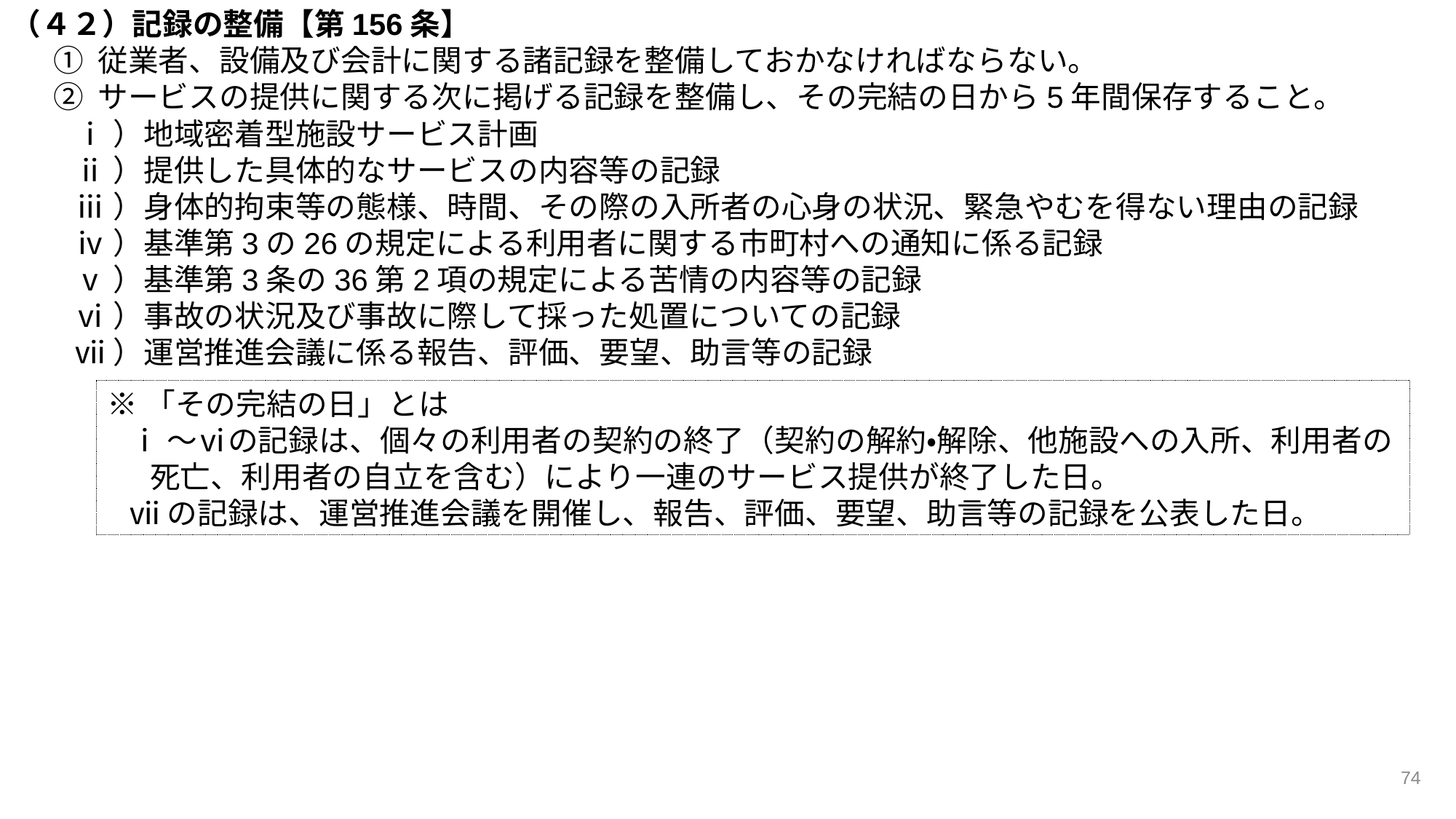

（４２）記録の整備【第156条】
① 従業者、設備及び会計に関する諸記録を整備しておかなければならない。
② サービスの提供に関する次に掲げる記録を整備し、その完結の日から5年間保存すること。
ⅰ）地域密着型施設サービス計画
ⅱ）提供した具体的なサービスの内容等の記録
ⅲ）身体的拘束等の態様、時間、その際の入所者の心身の状況、緊急やむを得ない理由の記録
ⅳ）基準第3の26の規定による利用者に関する市町村への通知に係る記録
ⅴ）基準第3条の36第2項の規定による苦情の内容等の記録
ⅵ）事故の状況及び事故に際して採った処置についての記録
ⅶ）運営推進会議に係る報告、評価、要望、助言等の記録
※「その完結の日」とは
ⅰ～ⅵの記録は、個々の利用者の契約の終了（契約の解約・解除、他施設への入所、利用者の死亡、利用者の自立を含む）により一連のサービス提供が終了した日。
ⅶの記録は、運営推進会議を開催し、報告、評価、要望、助言等の記録を公表した日。
74